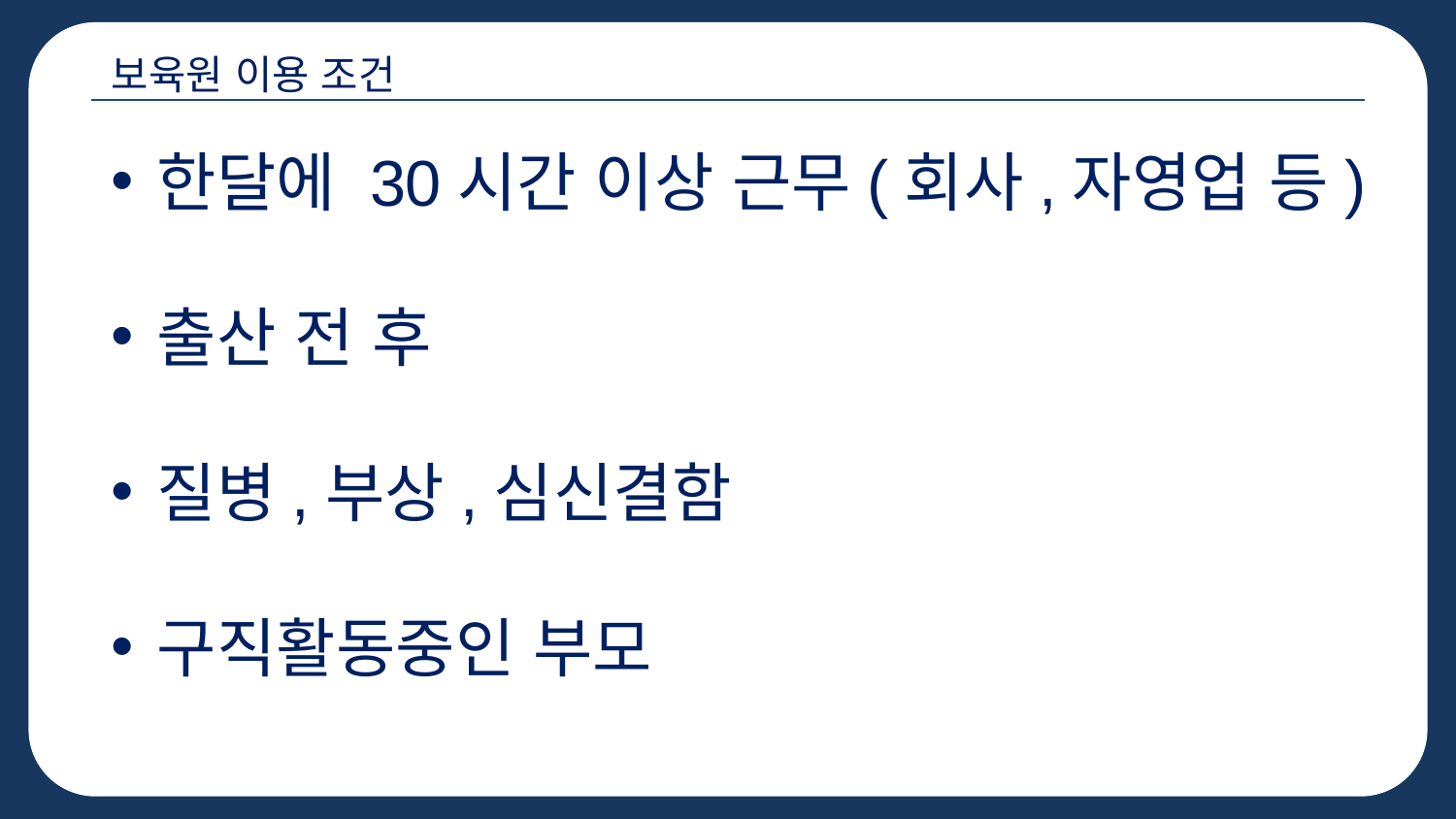

보육원 이용 조건
한달에 30시간 이상 근무(회사,자영업 등)

출산 전 후

질병,부상,심신결함

구직활동중인 부모